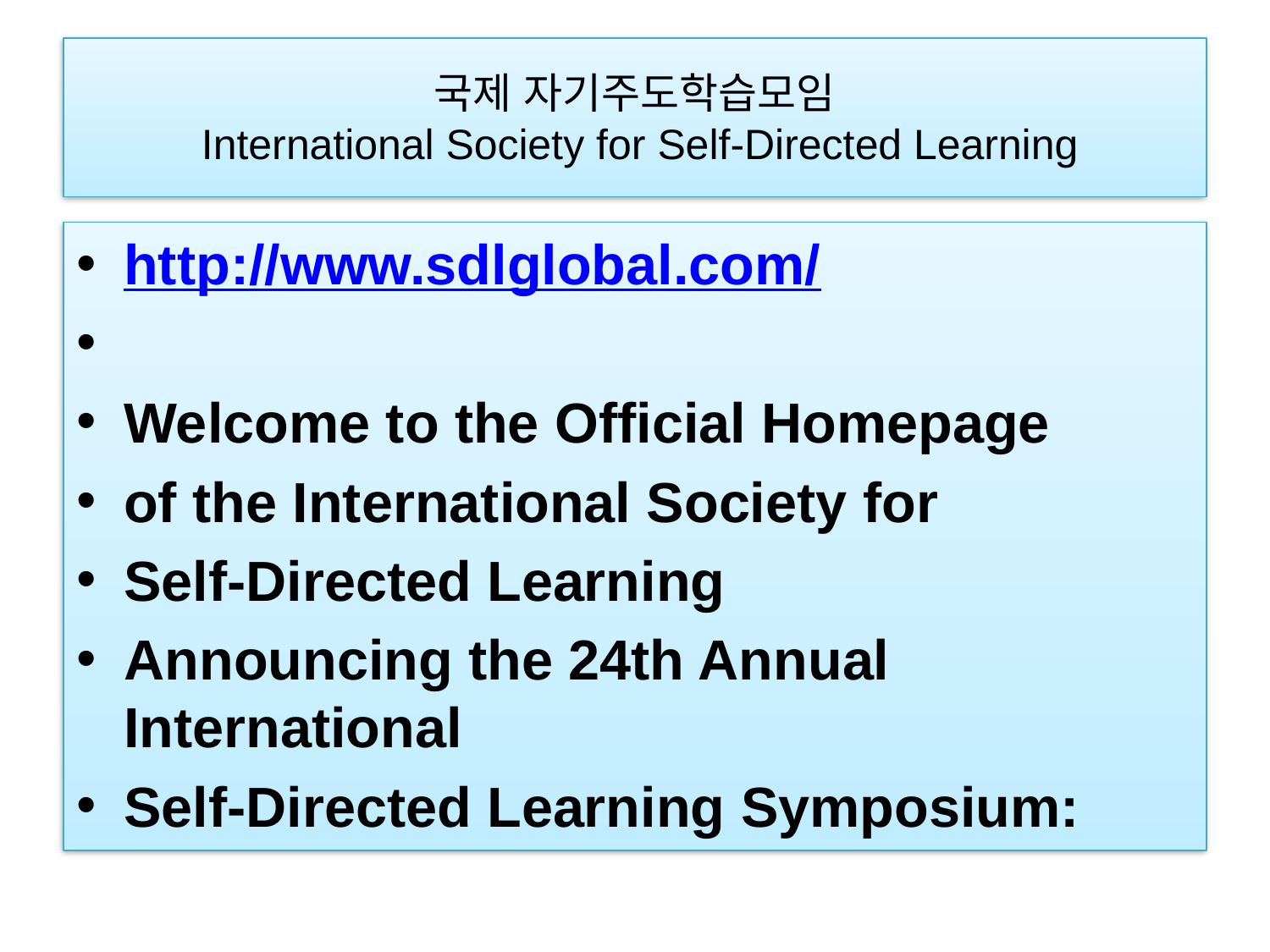

# 국제 자기주도학습모임 International Society for Self-Directed Learning
http://www.sdlglobal.com/

Welcome to the Official Homepage
of the International Society for
Self-Directed Learning
Announcing the 24th Annual International
Self-Directed Learning Symposium: